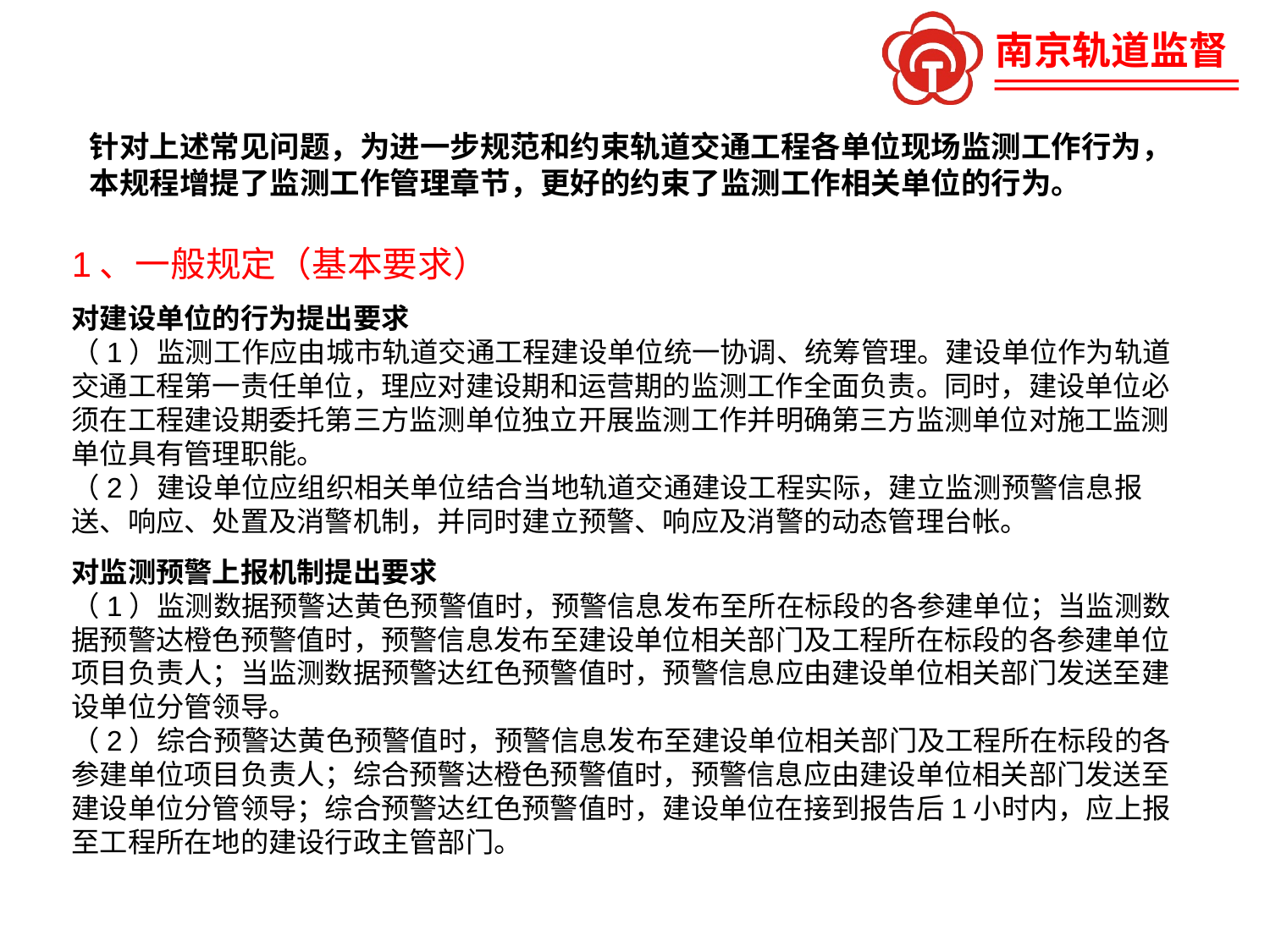

针对上述常见问题，为进一步规范和约束轨道交通工程各单位现场监测工作行为，
 本规程增提了监测工作管理章节，更好的约束了监测工作相关单位的行为。
1、一般规定（基本要求）
对建设单位的行为提出要求
（1）监测工作应由城市轨道交通工程建设单位统一协调、统筹管理。建设单位作为轨道交通工程第一责任单位，理应对建设期和运营期的监测工作全面负责。同时，建设单位必须在工程建设期委托第三方监测单位独立开展监测工作并明确第三方监测单位对施工监测单位具有管理职能。
（2）建设单位应组织相关单位结合当地轨道交通建设工程实际，建立监测预警信息报送、响应、处置及消警机制，并同时建立预警、响应及消警的动态管理台帐。
对监测预警上报机制提出要求
（1）监测数据预警达黄色预警值时，预警信息发布至所在标段的各参建单位；当监测数据预警达橙色预警值时，预警信息发布至建设单位相关部门及工程所在标段的各参建单位项目负责人；当监测数据预警达红色预警值时，预警信息应由建设单位相关部门发送至建设单位分管领导。
（2）综合预警达黄色预警值时，预警信息发布至建设单位相关部门及工程所在标段的各参建单位项目负责人；综合预警达橙色预警值时，预警信息应由建设单位相关部门发送至建设单位分管领导；综合预警达红色预警值时，建设单位在接到报告后1小时内，应上报至工程所在地的建设行政主管部门。